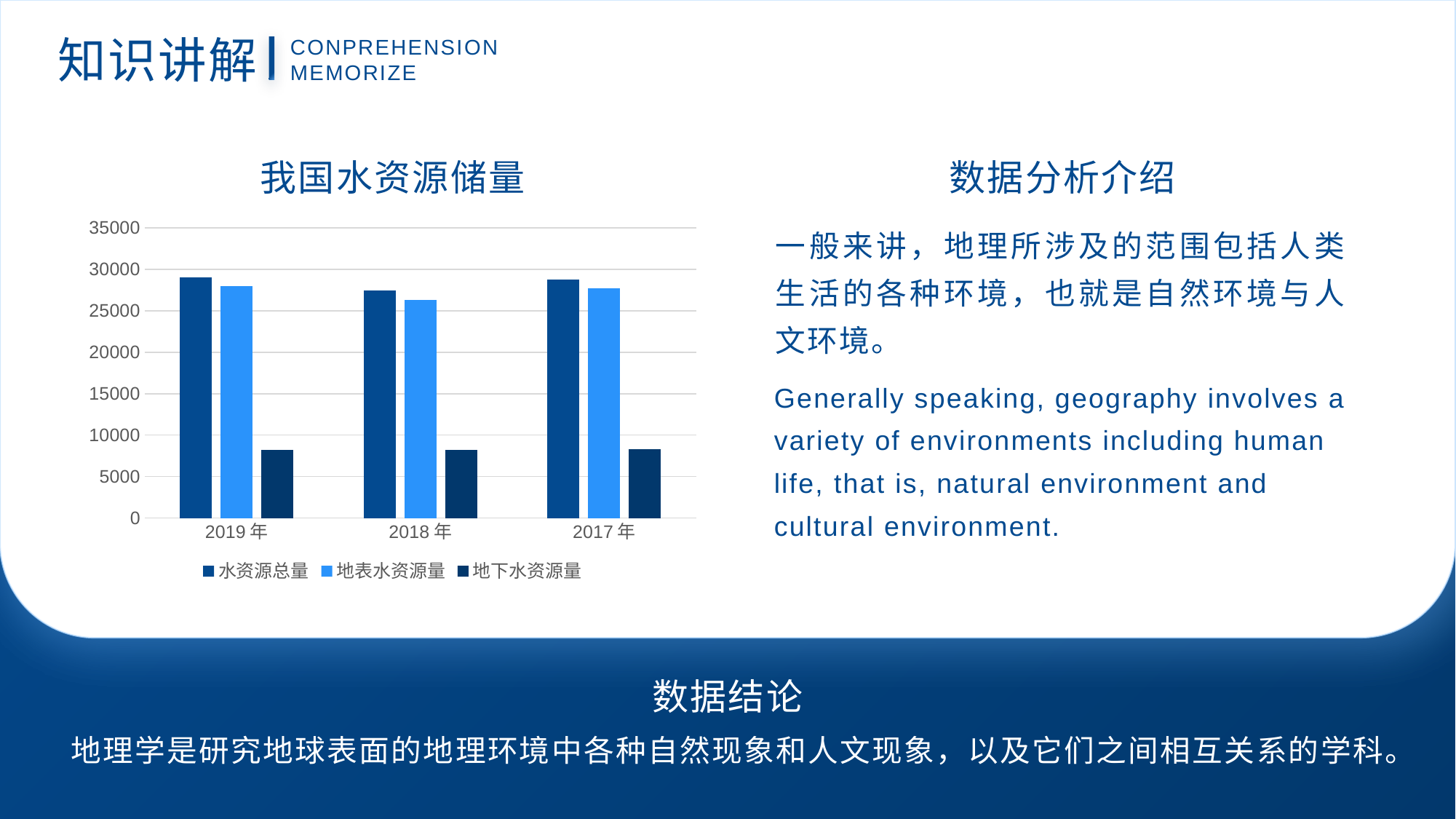

知识讲解
CONPREHENSION
MEMORIZE

我国水资源储量
数据分析介绍

### Chart

| Category | 水资源总量 | 地表水资源量 | 地下水资源量 |
|---|---|---|---|
| 2019年 | 29041.0 | 27993.3 | 8191.5 |
| 2018年 | 27462.5 | 26323.2 | 8246.5 |
| 2017年 | 28761.2 | 27746.3 | 8309.6 |
一般来讲，地理所涉及的范围包括人类生活的各种环境，也就是自然环境与人文环境。
Generally speaking, geography involves a variety of environments including human life, that is, natural environment and cultural environment.
数据结论
地理学是研究地球表面的地理环境中各种自然现象和人文现象，以及它们之间相互关系的学科。